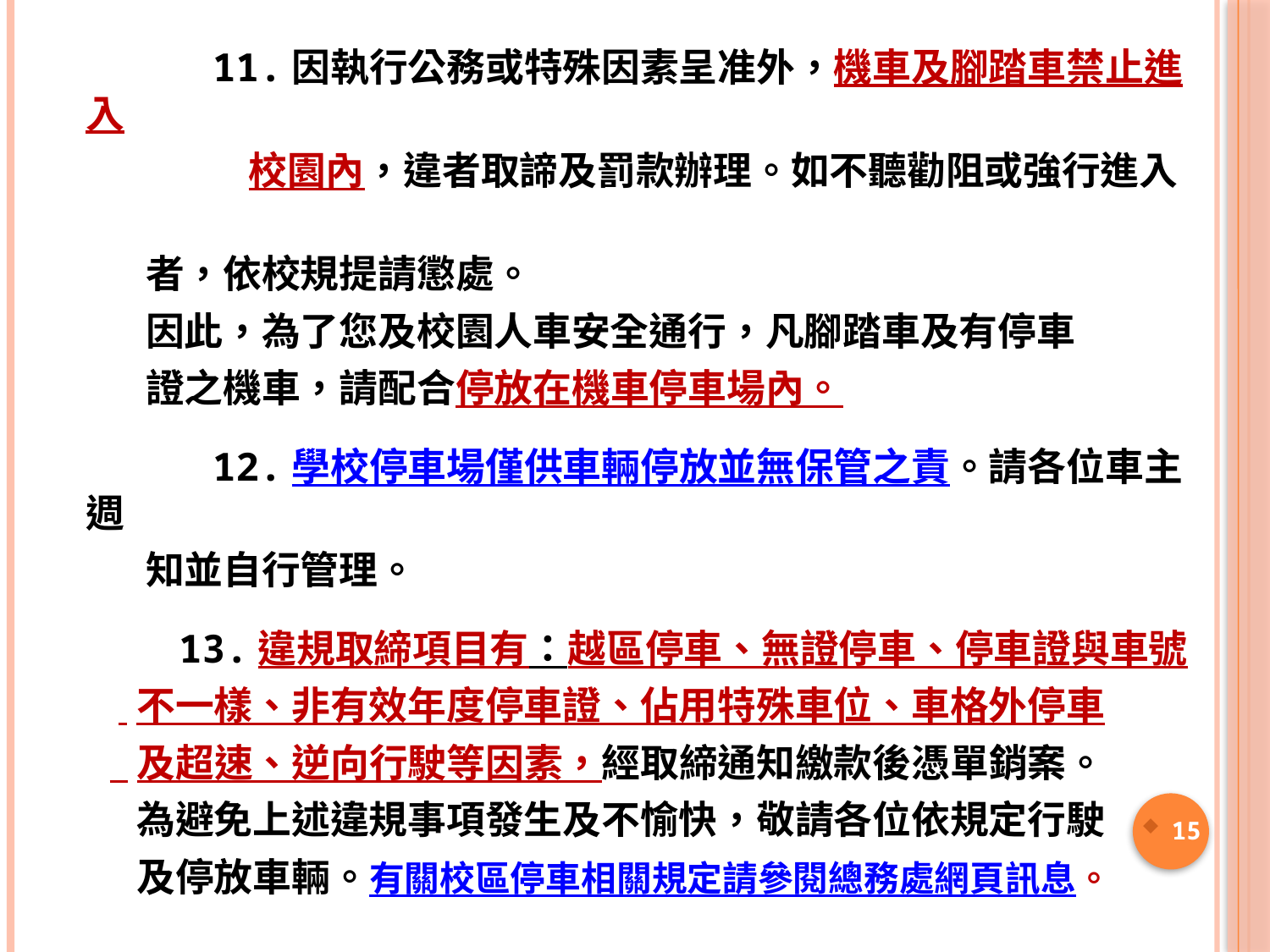

11.因執行公務或特殊因素呈准外，機車及腳踏車禁止進入
		   校園內，違者取諦及罰款辦理。如不聽勸阻或強行進入
          者，依校規提請懲處。
          因此，為了您及校園人車安全通行，凡腳踏車及有停車
          證之機車，請配合停放在機車停車場內。
		12.學校停車場僅供車輛停放並無保管之責。請各位車主週
          知並自行管理。
	    13.違規取締項目有：越區停車、無證停車、停車證與車號
         不一樣、非有效年度停車證、佔用特殊車位、車格外停車
         及超速、逆向行駛等因素，經取締通知繳款後憑單銷案。
         為避免上述違規事項發生及不愉快，敬請各位依規定行駛
         及停放車輛。有關校區停車相關規定請參閱總務處網頁訊息。
15